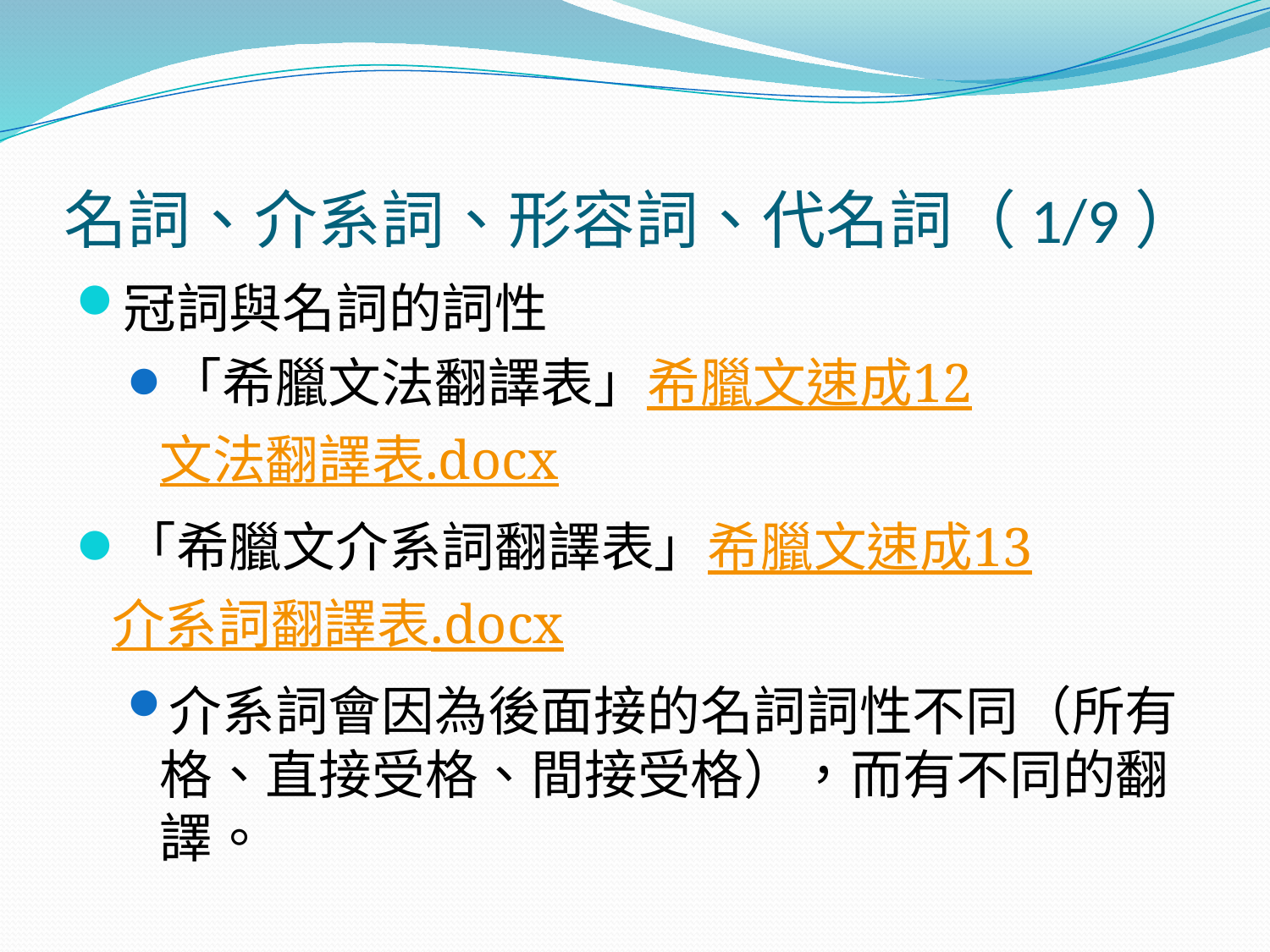

# 名詞、介系詞、形容詞、代名詞（1/9）
冠詞與名詞的詞性
「希臘文法翻譯表」希臘文速成12文法翻譯表.docx
「希臘文介系詞翻譯表」希臘文速成13介系詞翻譯表.docx
介系詞會因為後面接的名詞詞性不同（所有格、直接受格、間接受格），而有不同的翻譯。